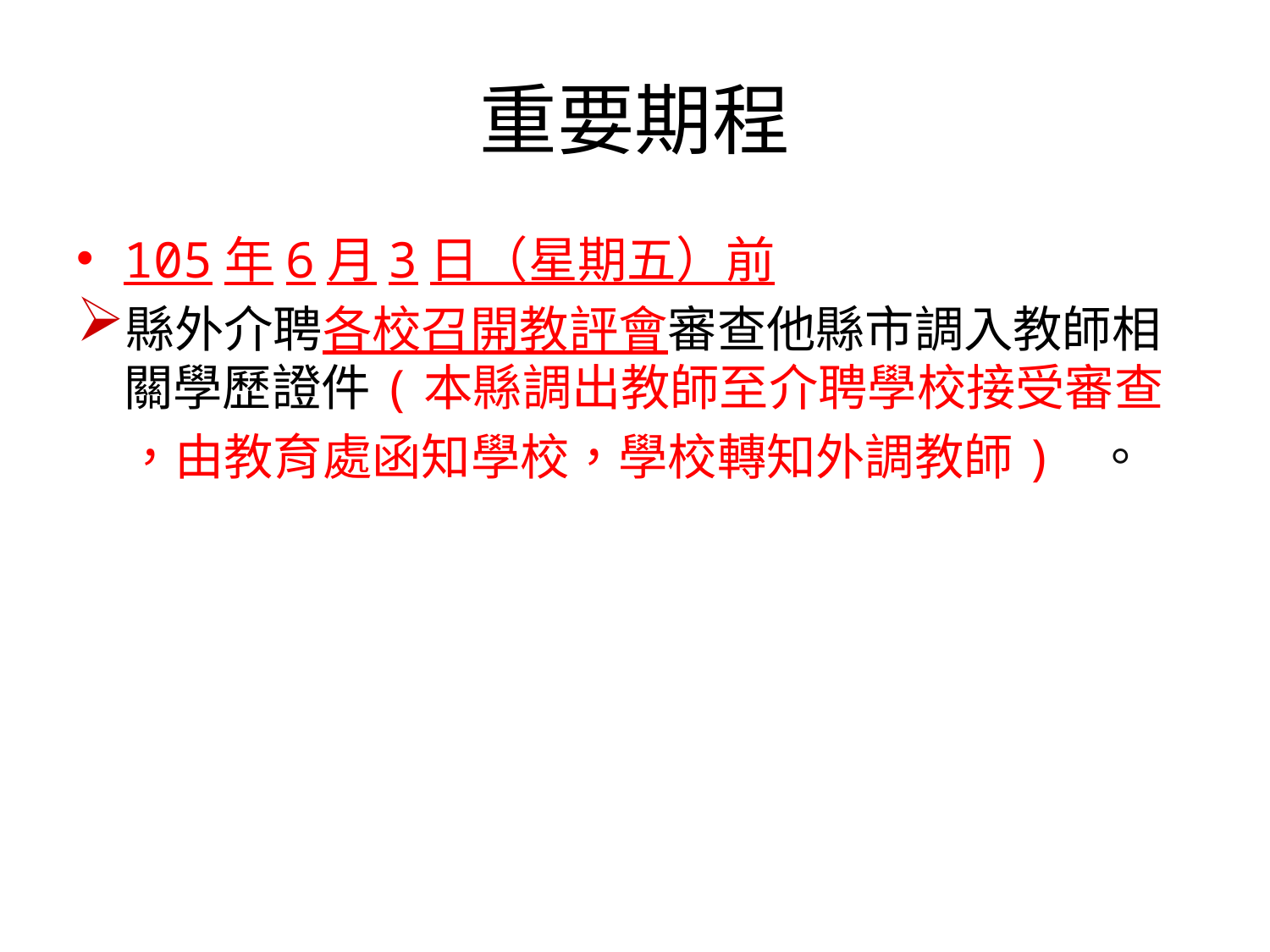

# 重要期程
105年6月3日（星期五）前
縣外介聘各校召開教評會審查他縣市調入教師相關學歷證件(本縣調出教師至介聘學校接受審查
　，由教育處函知學校，學校轉知外調教師) 。